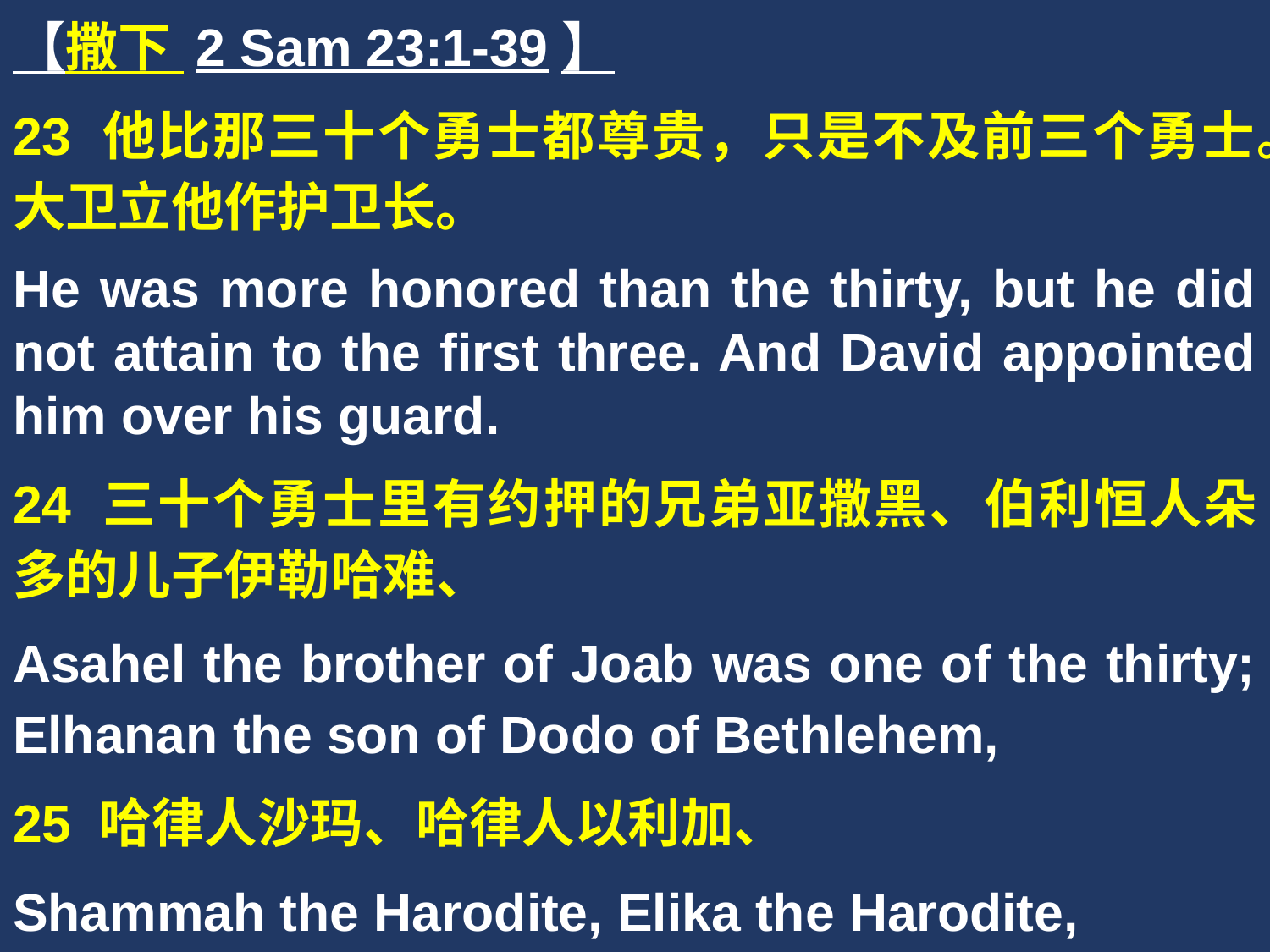

【撒下 2 Sam 23:1-39】
23 他比那三十个勇士都尊贵，只是不及前三个勇士。大卫立他作护卫长。
He was more honored than the thirty, but he did not attain to the first three. And David appointed him over his guard.
24 三十个勇士里有约押的兄弟亚撒黑、伯利恒人朵多的儿子伊勒哈难、
Asahel the brother of Joab was one of the thirty; Elhanan the son of Dodo of Bethlehem,
25 哈律人沙玛、哈律人以利加、
Shammah the Harodite, Elika the Harodite,